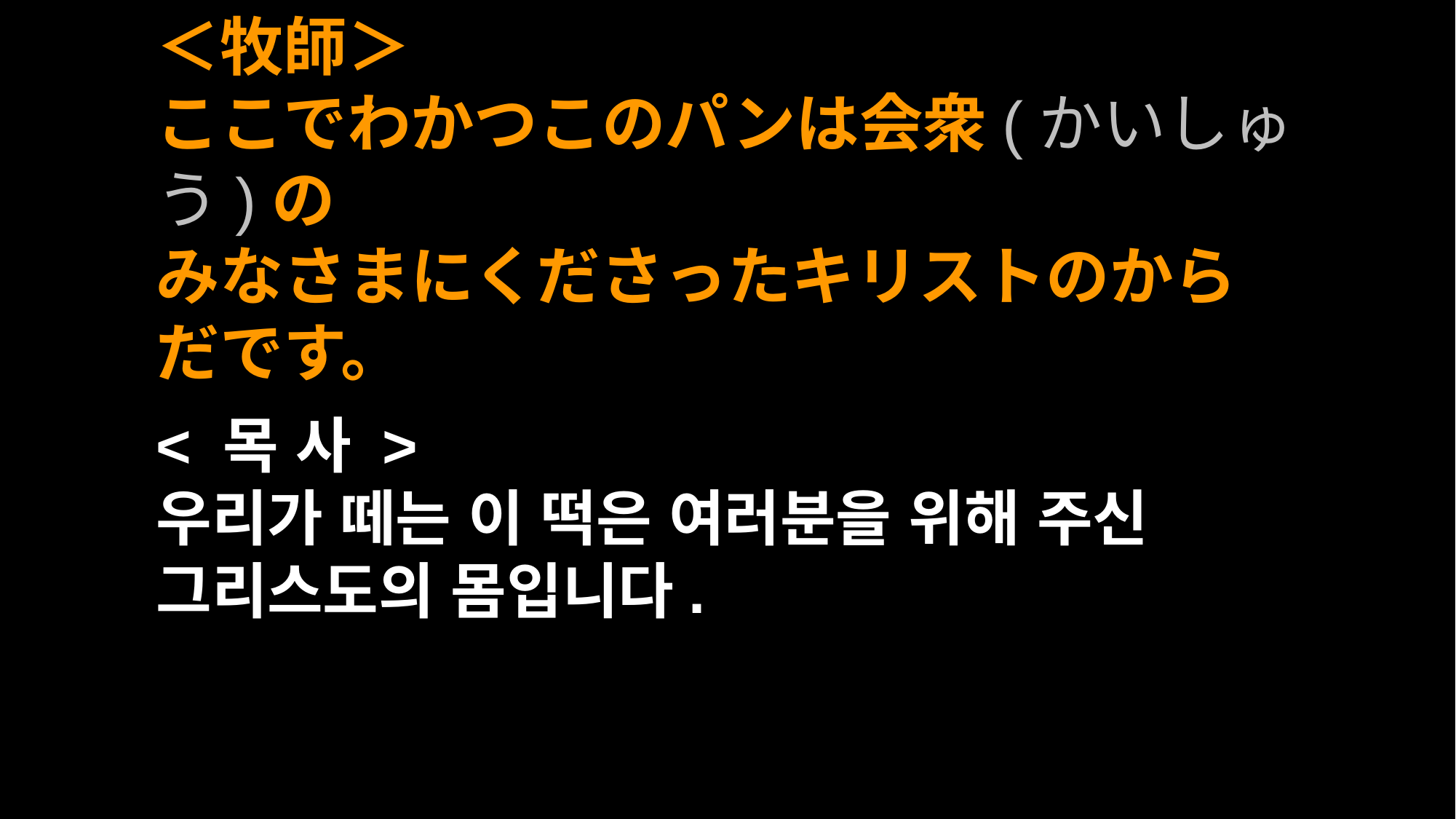

＜牧師＞
ここでわかつこのパンは会衆(かいしゅう)の
みなさまにくださったキリストのからだです。

< 목 사 >
우리가 떼는 이 떡은 여러분을 위해 주신
그리스도의 몸입니다.